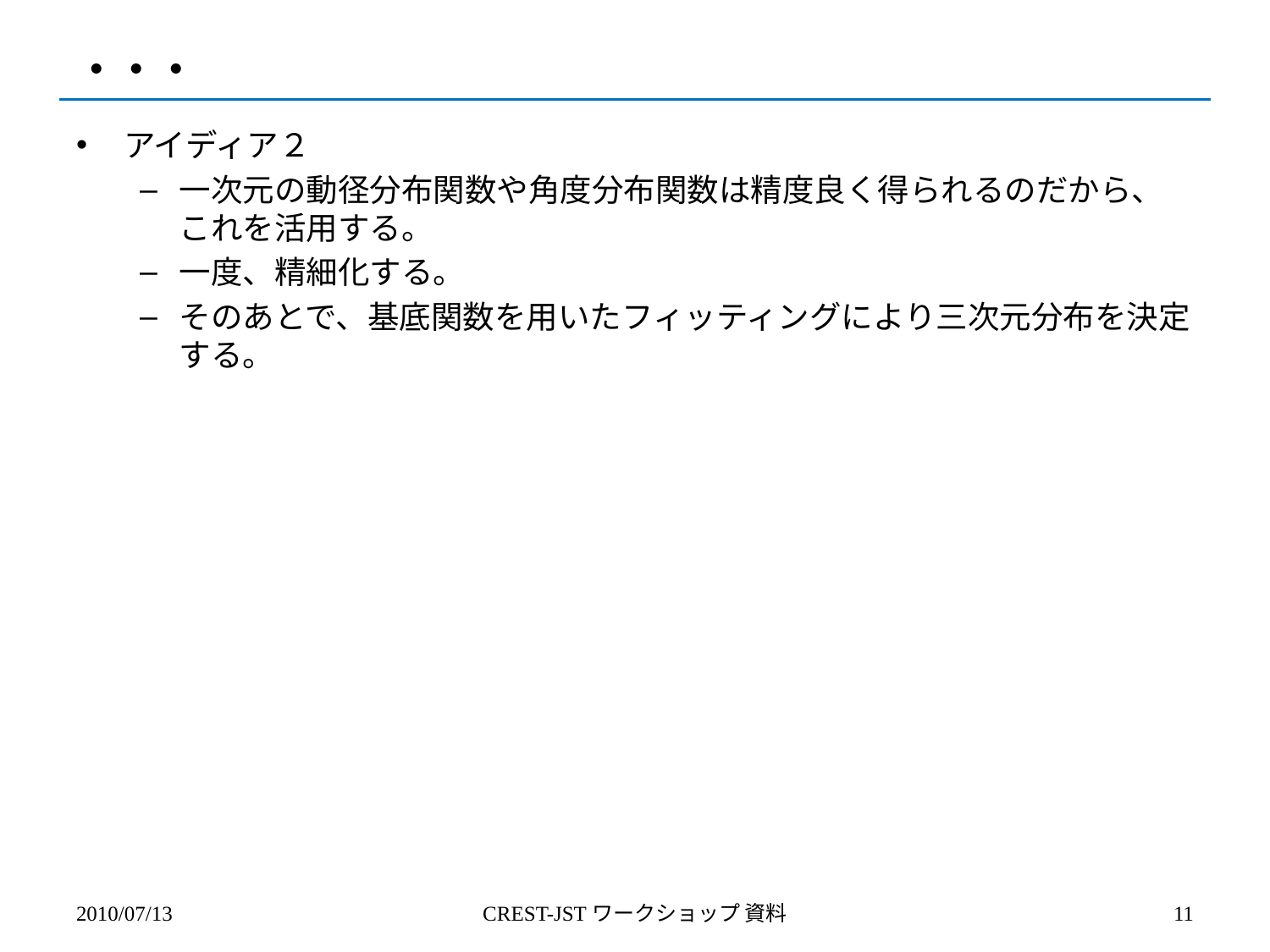

# ・・・
アイディア２
一次元の動径分布関数や角度分布関数は精度良く得られるのだから、これを活用する。
一度、精細化する。
そのあとで、基底関数を用いたフィッティングにより三次元分布を決定する。

2010/07/13
CREST-JSTワークショップ 資料
11